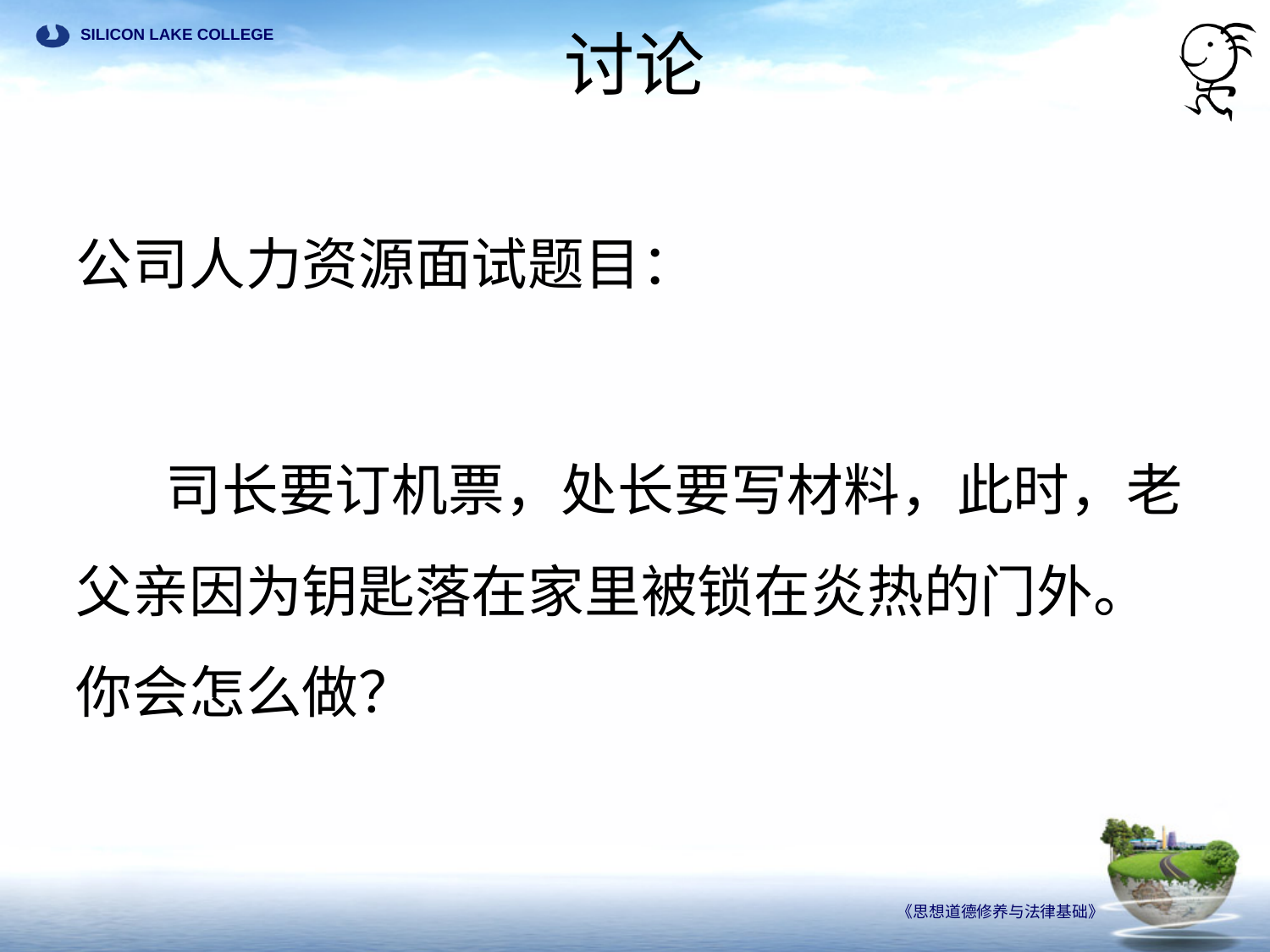

# 讨论
公司人力资源面试题目：

      司长要订机票，处长要写材料，此时，老父亲因为钥匙落在家里被锁在炎热的门外。你会怎么做？